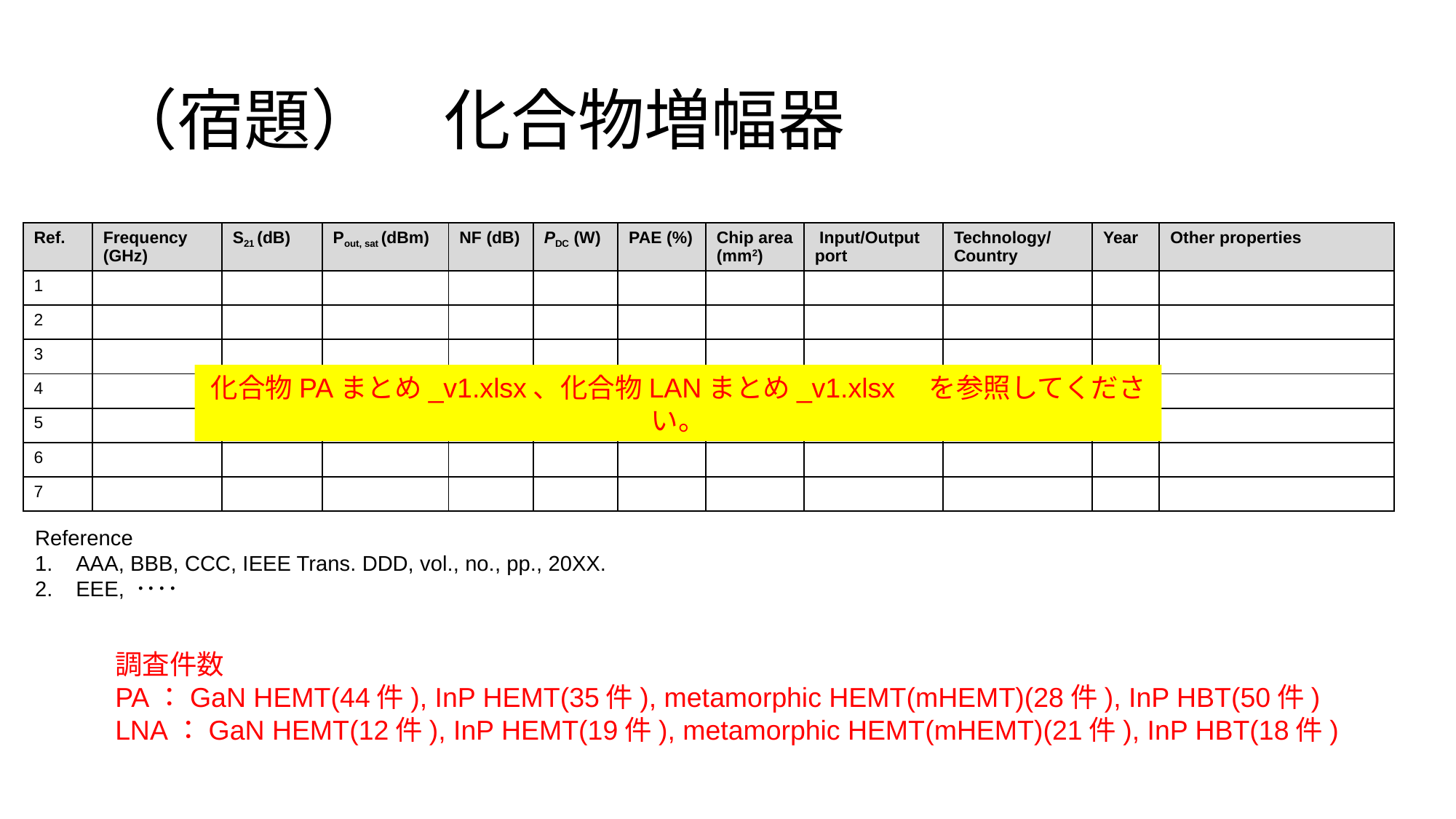

# （宿題）　化合物増幅器
| Ref. | Frequency (GHz) | S21 (dB) | Pout, sat (dBm) | NF (dB) | PDC (W) | PAE (%) | Chip area (mm2) | Input/Output port | Technology/ Country | Year | Other properties |
| --- | --- | --- | --- | --- | --- | --- | --- | --- | --- | --- | --- |
| 1 |  |  |  |  |  |  |  |  |  |  |  |
| 2 |  |  |  |  |  |  |  |  |  |  |  |
| 3 |  |  |  |  |  |  |  |  |  |  |  |
| 4 |  |  |  |  |  |  |  |  |  |  |  |
| 5 |  |  |  |  |  |  |  |  |  |  |  |
| 6 |  |  |  |  |  |  |  |  |  |  |  |
| 7 |  |  |  |  |  |  |  |  |  |  |  |
化合物PAまとめ_v1.xlsx、化合物LANまとめ_v1.xlsx　を参照してください。
Reference
AAA, BBB, CCC, IEEE Trans. DDD, vol., no., pp., 20XX.
EEE, ････

調査件数
PA：GaN HEMT(44件), InP HEMT(35件), metamorphic HEMT(mHEMT)(28件), InP HBT(50件)
LNA：GaN HEMT(12件), InP HEMT(19件), metamorphic HEMT(mHEMT)(21件), InP HBT(18件)